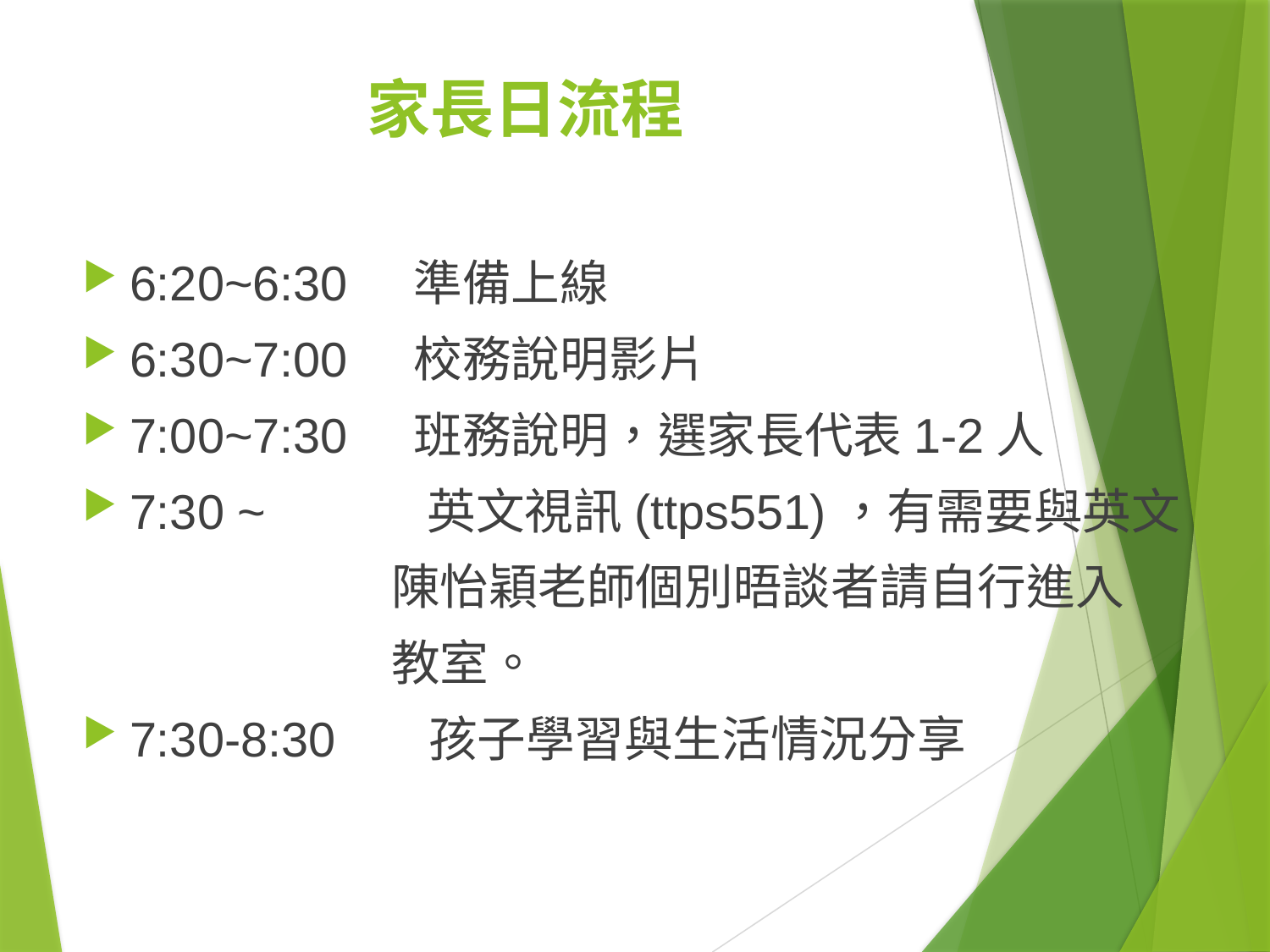

# 家長日流程
6:20~6:30    準備上線
6:30~7:00    校務說明影片
7:00~7:30    班務說明，選家長代表1-2人
7:30 ~           英文視訊(ttps551)，有需要與英文
                           陳怡穎老師個別晤談者請自行進入
                           教室。
7:30-8:30      孩子學習與生活情況分享